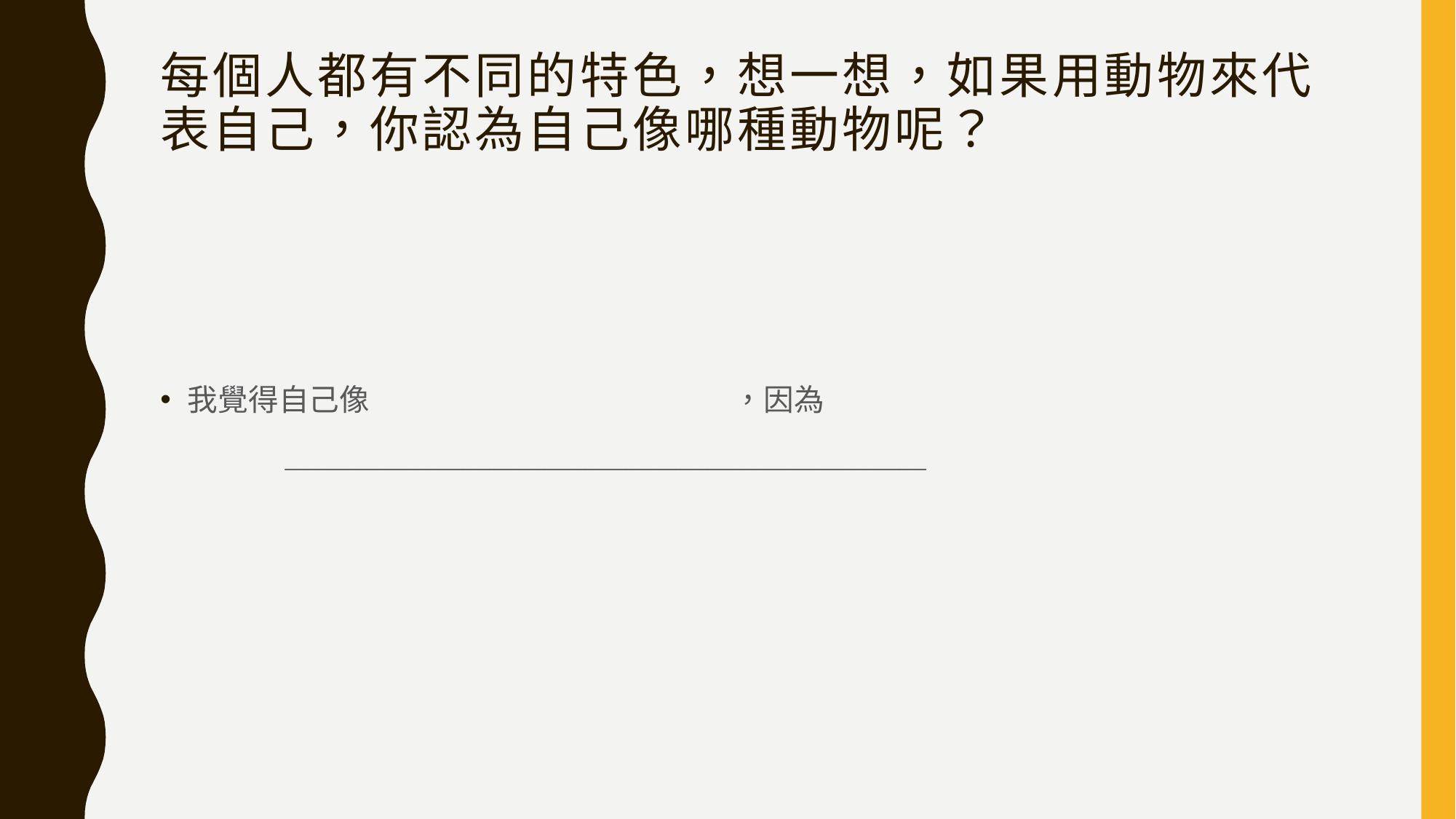

# 每個人都有不同的特色，想一想，如果用動物來代表自己，你認為自己像哪種動物呢？
我覺得自己像		，因為
	_______________________________________________